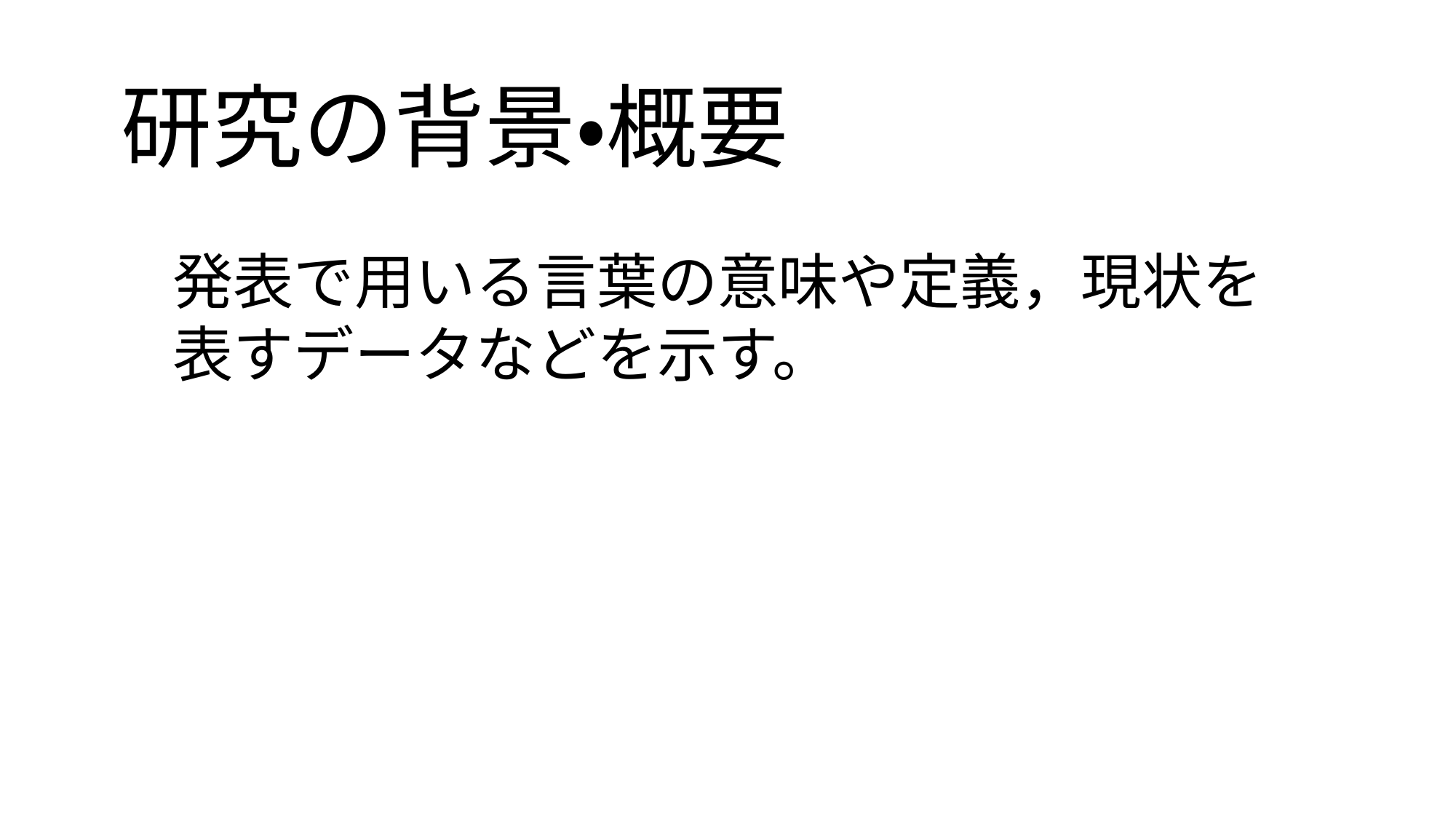

研究の背景・概要
発表で用いる言葉の意味や定義，現状を表すデータなどを示す。